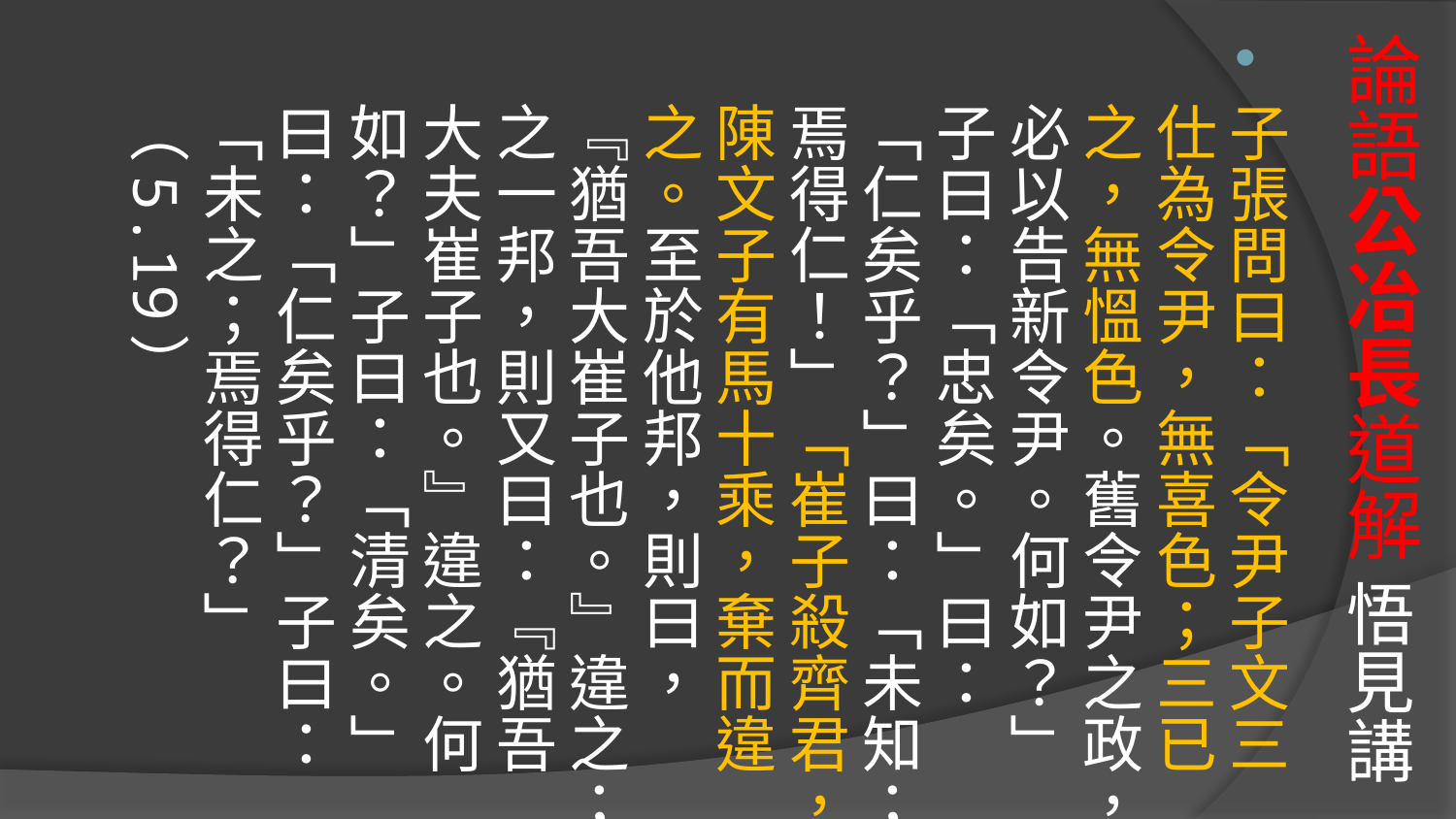

# 論語公冶長道解 悟見講
子張問曰：「令尹子文三仕為令尹，無喜色；三已之，無慍色。舊令尹之政，必以告新令尹。何如？」子曰：「忠矣。」曰：「仁矣乎？」曰：「未知；焉得仁！」「崔子殺齊君，陳文子有馬十乘，棄而違之。至於他邦，則曰，『猶吾大崔子也。』違之；之一邦，則又曰：『猶吾大夫崔子也。』違之。何如？」子曰：「清矣。」曰：「仁矣乎？」子曰：「未之；焉得仁？」（5.19）